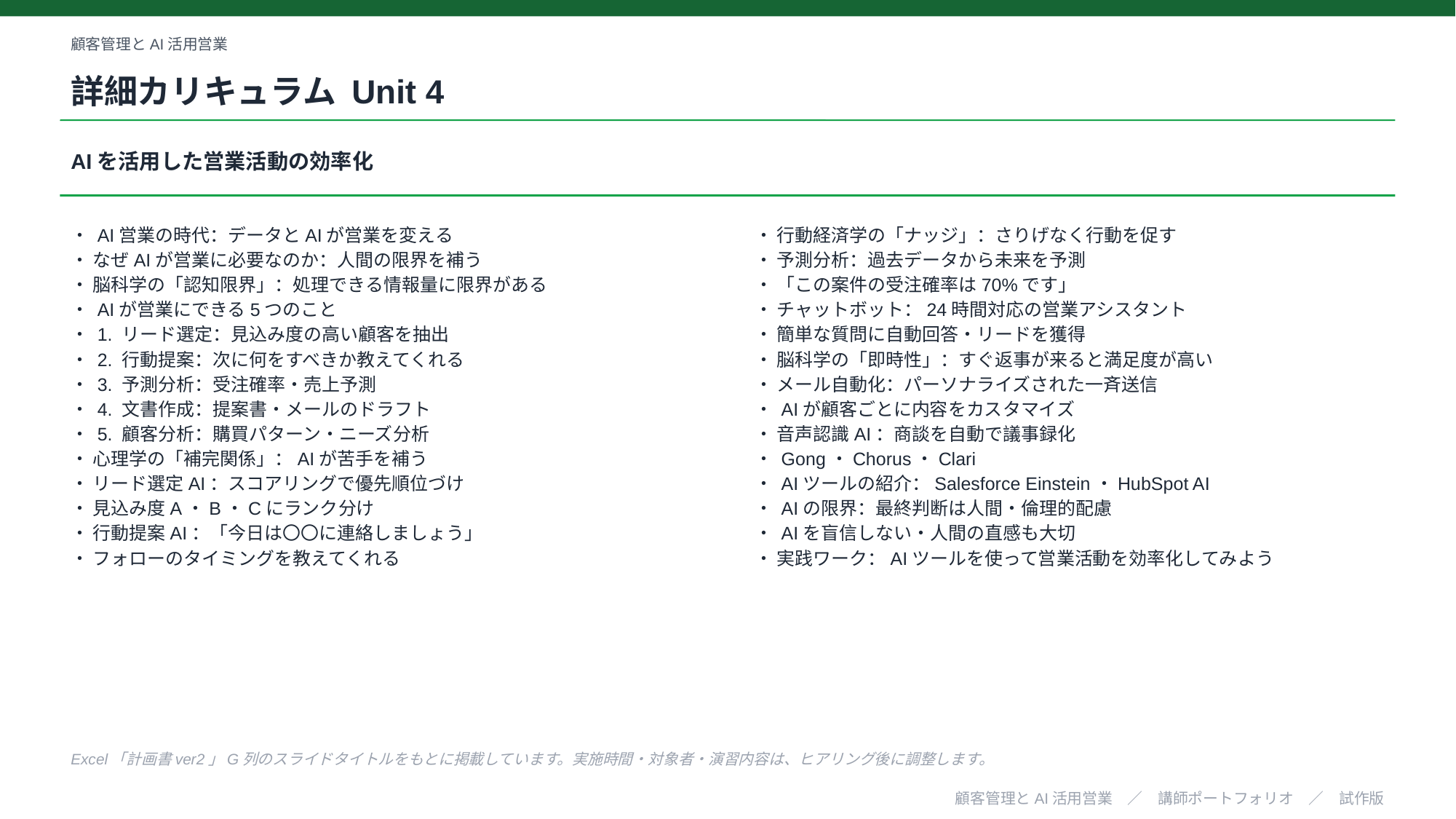

顧客管理とAI活用営業
詳細カリキュラム Unit 4

AIを活用した営業活動の効率化

・ AI営業の時代：データとAIが営業を変える
・ なぜAIが営業に必要なのか：人間の限界を補う
・ 脳科学の「認知限界」：処理できる情報量に限界がある
・ AIが営業にできる5つのこと
・ 1. リード選定：見込み度の高い顧客を抽出
・ 2. 行動提案：次に何をすべきか教えてくれる
・ 3. 予測分析：受注確率・売上予測
・ 4. 文書作成：提案書・メールのドラフト
・ 5. 顧客分析：購買パターン・ニーズ分析
・ 心理学の「補完関係」：AIが苦手を補う
・ リード選定AI：スコアリングで優先順位づけ
・ 見込み度A・B・Cにランク分け
・ 行動提案AI：「今日は〇〇に連絡しましょう」
・ フォローのタイミングを教えてくれる
・ 行動経済学の「ナッジ」：さりげなく行動を促す
・ 予測分析：過去データから未来を予測
・ 「この案件の受注確率は70%です」
・ チャットボット：24時間対応の営業アシスタント
・ 簡単な質問に自動回答・リードを獲得
・ 脳科学の「即時性」：すぐ返事が来ると満足度が高い
・ メール自動化：パーソナライズされた一斉送信
・ AIが顧客ごとに内容をカスタマイズ
・ 音声認識AI：商談を自動で議事録化
・ Gong・Chorus・Clari
・ AIツールの紹介：Salesforce Einstein・HubSpot AI
・ AIの限界：最終判断は人間・倫理的配慮
・ AIを盲信しない・人間の直感も大切
・ 実践ワーク：AIツールを使って営業活動を効率化してみよう
Excel「計画書ver2」G列のスライドタイトルをもとに掲載しています。実施時間・対象者・演習内容は、ヒアリング後に調整します。
顧客管理とAI活用営業　／　講師ポートフォリオ　／　試作版